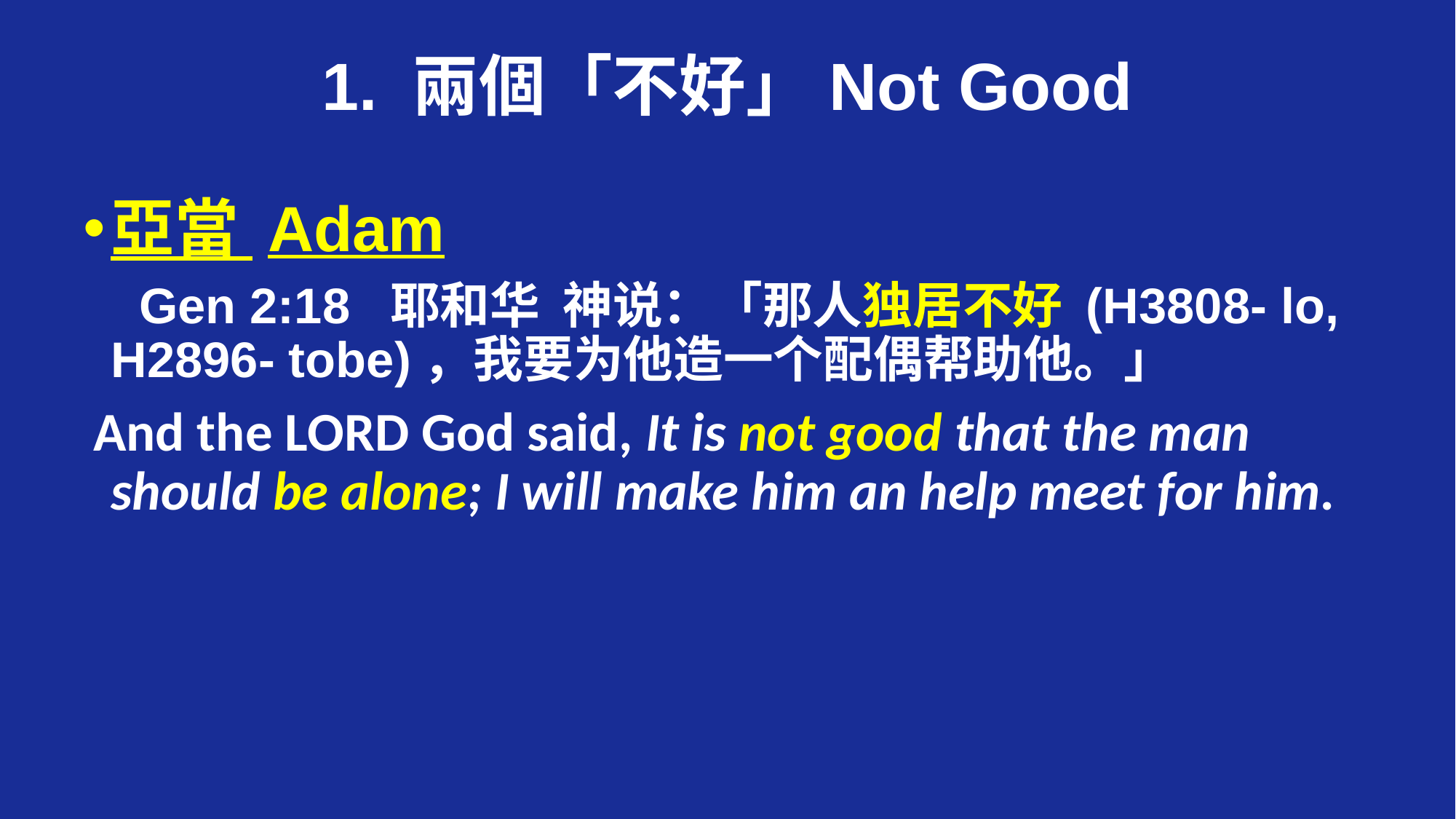

# 1. 兩個「不好」Not Good
亞當 Adam
    Gen 2:18  耶和华  神说：「那人独居不好 (H3808- lo, H2896- tobe)，我要为他造一个配偶帮助他。」
 And the LORD God said, It is not good that the man should be alone; I will make him an help meet for him.